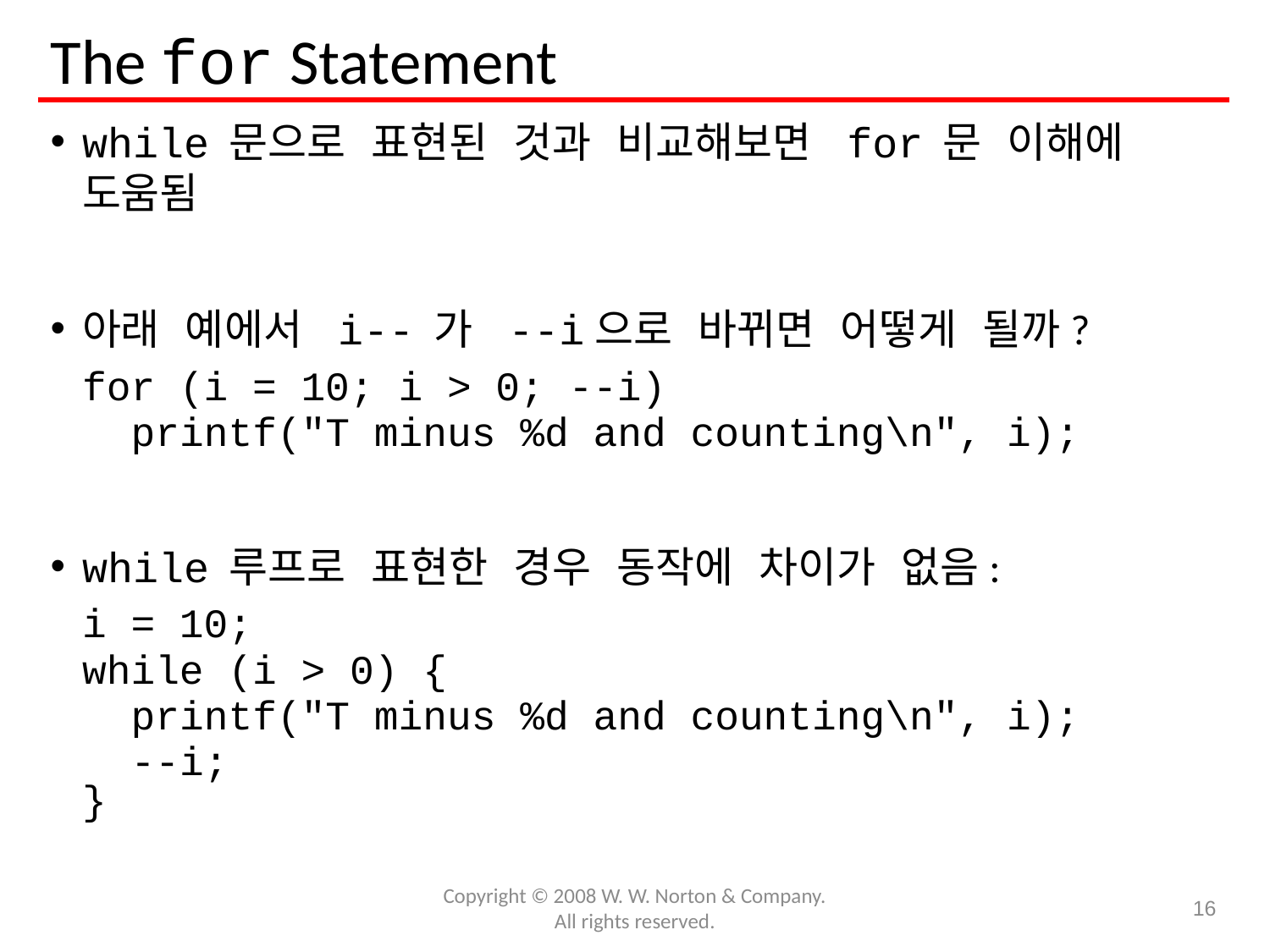

# The for Statement
while 문으로 표현된 것과 비교해보면 for 문 이해에 도움됨

아래 예에서 i-- 가 --i으로 바뀌면 어떻게 될까?
	for (i = 10; i > 0; --i)
	  printf("T minus %d and counting\n", i);

while 루프로 표현한 경우 동작에 차이가 없음:
	i = 10;
	while (i > 0) {
	  printf("T minus %d and counting\n", i);
	  --i;
	}

Copyright © 2008 W. W. Norton & Company.
All rights reserved.
16